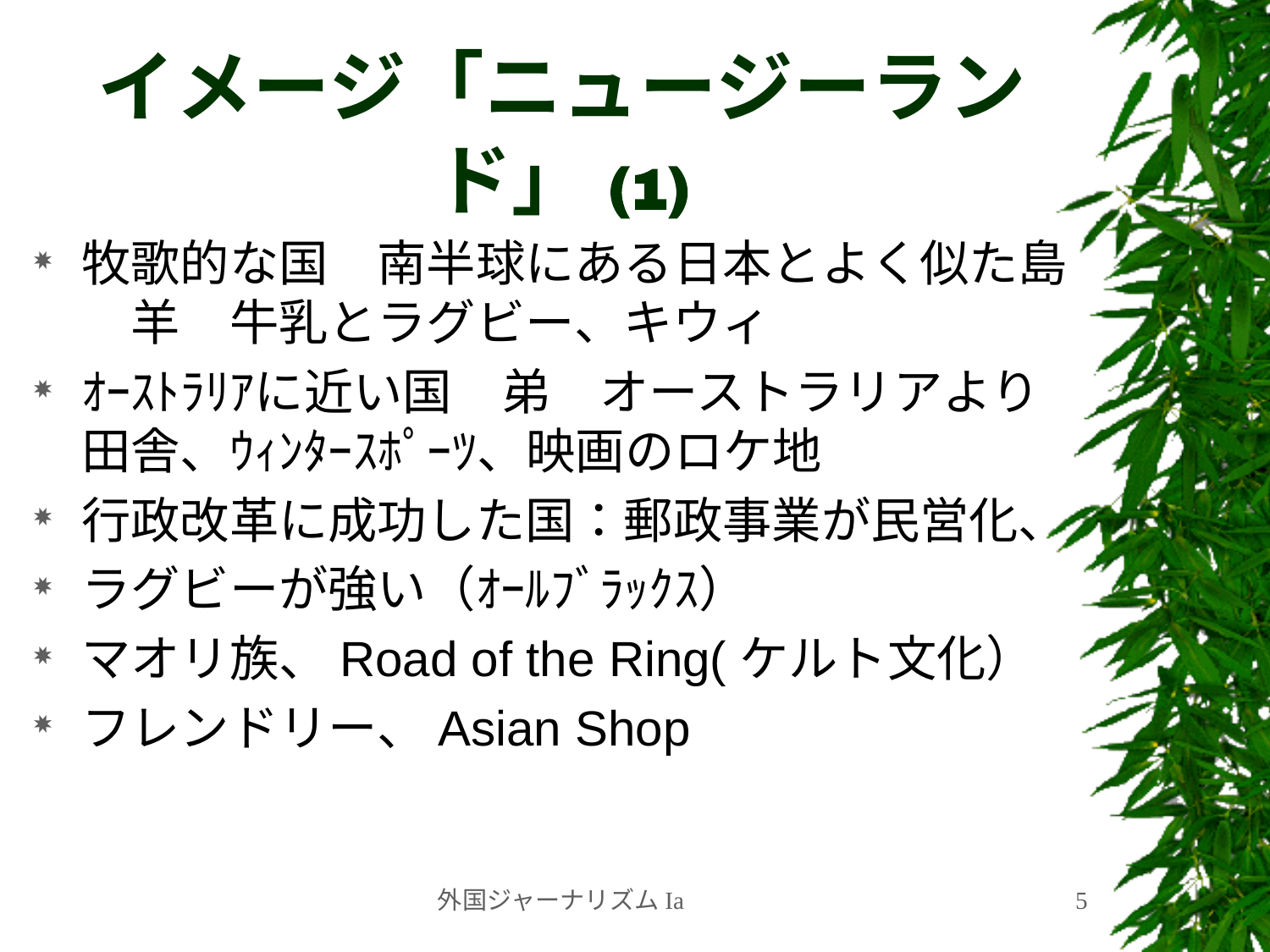

# イメージ「ニュージーランド」(1)
牧歌的な国　南半球にある日本とよく似た島　羊　牛乳とラグビー、キウィ
ｵｰｽﾄﾗﾘｱに近い国　弟　オーストラリアより田舎、ｳｨﾝﾀｰｽﾎﾟｰﾂ、映画のロケ地
行政改革に成功した国：郵政事業が民営化、
ラグビーが強い（ｵｰﾙﾌﾞﾗｯｸｽ）
マオリ族、Road of the Ring(ケルト文化）
フレンドリー、Asian Shop
外国ジャーナリズムIa
5